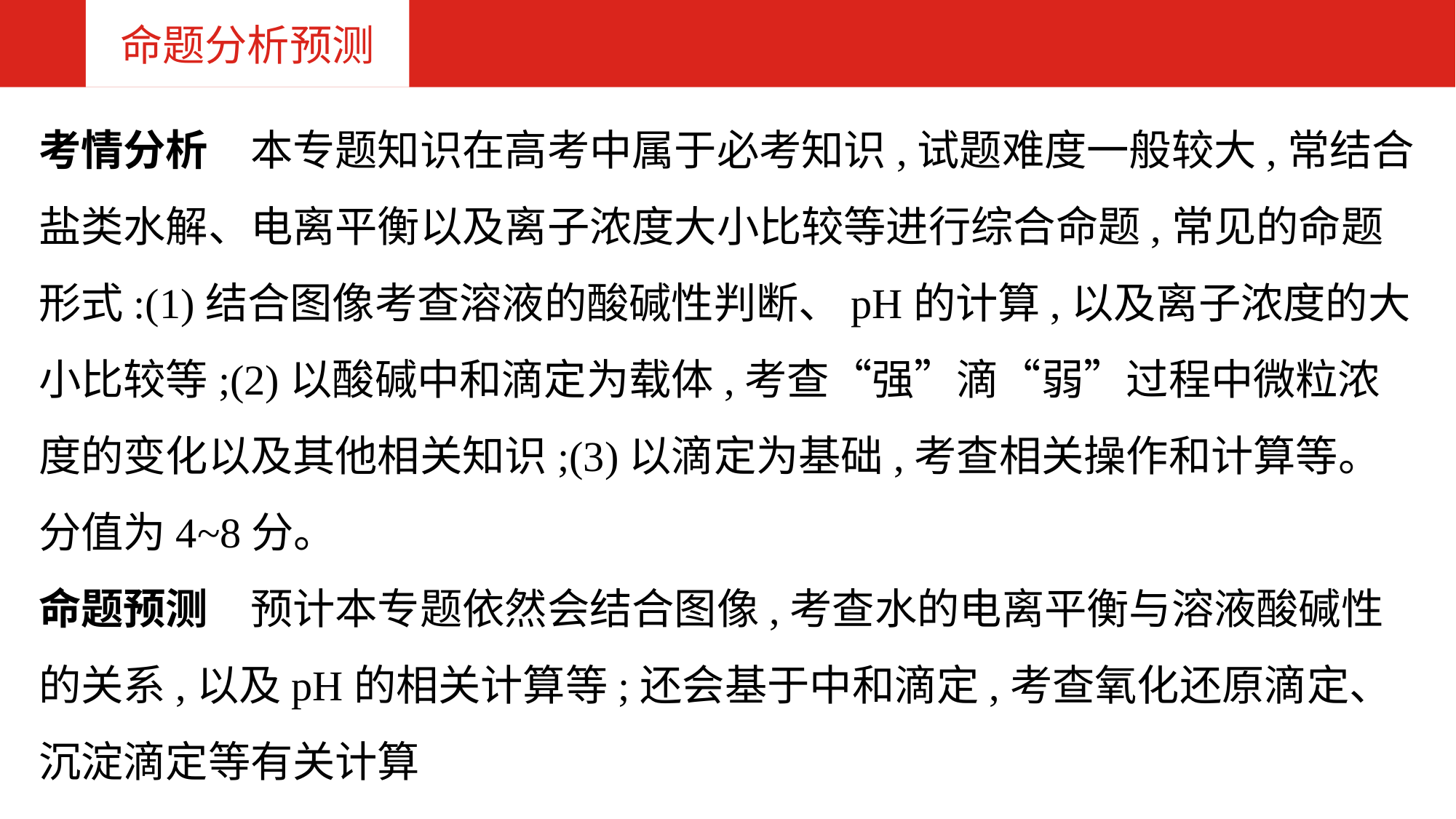

命题分析预测
考情分析　本专题知识在高考中属于必考知识,试题难度一般较大,常结合盐类水解、电离平衡以及离子浓度大小比较等进行综合命题,常见的命题形式:(1)结合图像考查溶液的酸碱性判断、pH的计算,以及离子浓度的大小比较等;(2)以酸碱中和滴定为载体,考查“强”滴“弱”过程中微粒浓度的变化以及其他相关知识;(3)以滴定为基础,考查相关操作和计算等。分值为4~8分。
命题预测　预计本专题依然会结合图像,考查水的电离平衡与溶液酸碱性的关系,以及pH的相关计算等;还会基于中和滴定,考查氧化还原滴定、沉淀滴定等有关计算